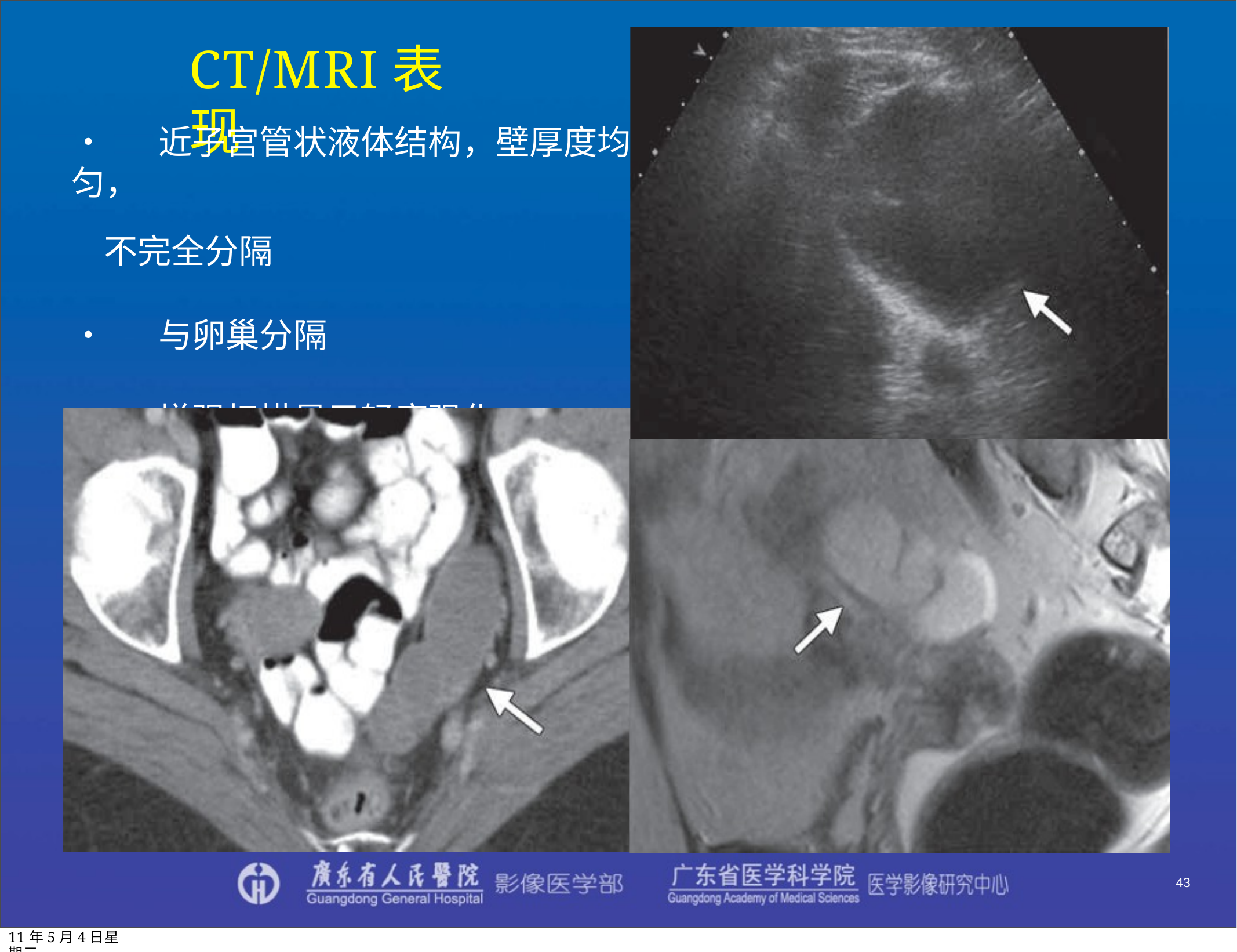

# CT/MRI表现
•	近子宫管状液体结构，壁厚度均匀，
不完全分隔

•	与卵巢分隔

•	增强扫描显示轻度强化

43
11年5月4日星期三